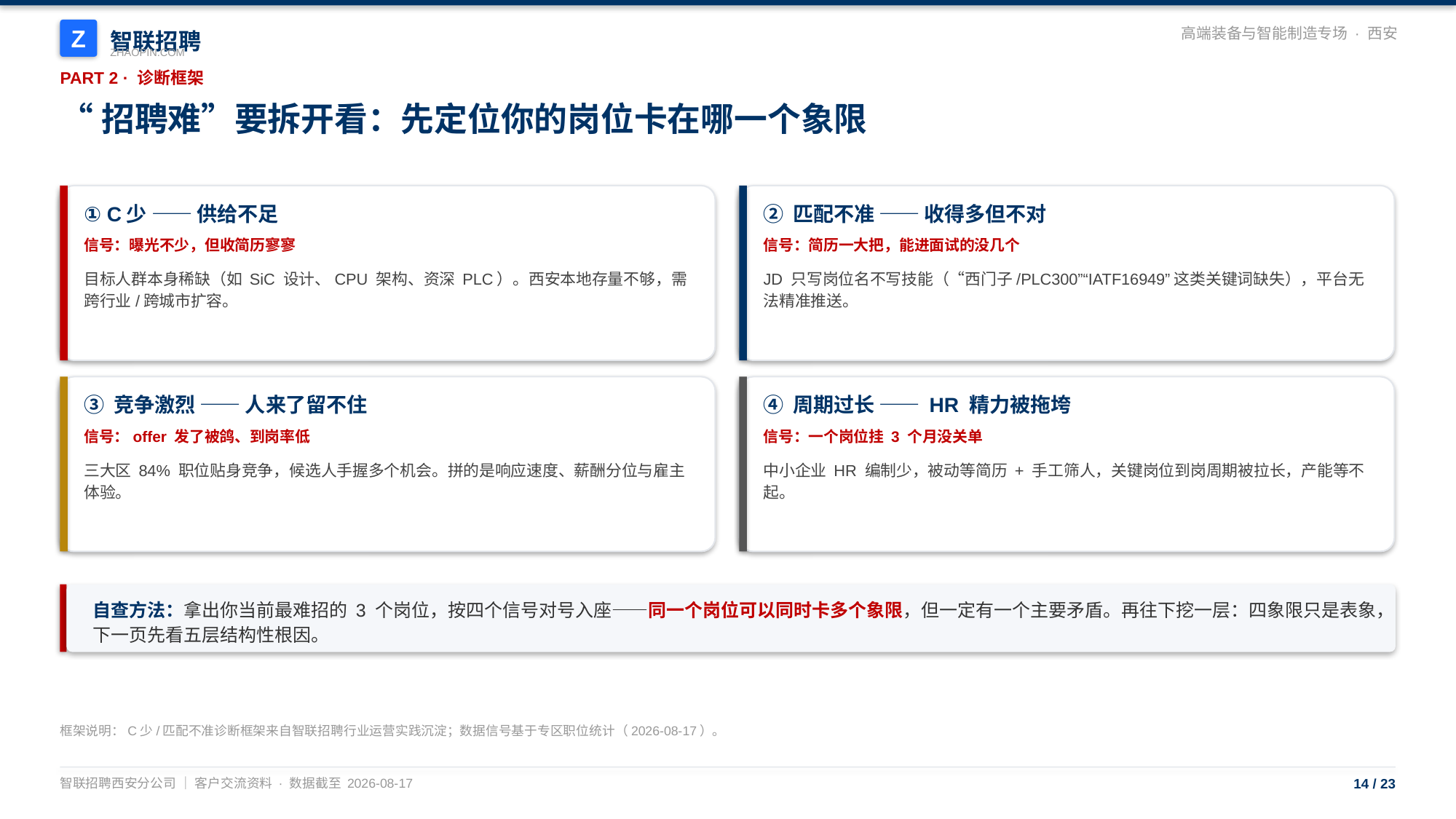

智联招聘
Z
高端装备与智能制造专场 · 西安
ZHAOPIN.COM
PART 2 · 诊断框架
“招聘难”要拆开看：先定位你的岗位卡在哪一个象限

① C少 —— 供给不足
② 匹配不准 —— 收得多但不对
信号：曝光不少，但收简历寥寥
信号：简历一大把，能进面试的没几个
目标人群本身稀缺（如 SiC 设计、CPU 架构、资深 PLC）。西安本地存量不够，需跨行业/跨城市扩容。
JD 只写岗位名不写技能（“西门子/PLC300”“IATF16949”这类关键词缺失），平台无法精准推送。

③ 竞争激烈 —— 人来了留不住
④ 周期过长 —— HR 精力被拖垮
信号：offer 发了被鸽、到岗率低
信号：一个岗位挂 3 个月没关单
三大区 84% 职位贴身竞争，候选人手握多个机会。拼的是响应速度、薪酬分位与雇主体验。
中小企业 HR 编制少，被动等简历 + 手工筛人，关键岗位到岗周期被拉长，产能等不起。

自查方法：拿出你当前最难招的 3 个岗位，按四个信号对号入座——同一个岗位可以同时卡多个象限，但一定有一个主要矛盾。再往下挖一层：四象限只是表象，下一页先看五层结构性根因。
框架说明：C少/匹配不准诊断框架来自智联招聘行业运营实践沉淀；数据信号基于专区职位统计（2026-08-17）。

智联招聘西安分公司 ｜ 客户交流资料 · 数据截至 2026-08-17
14 / 23